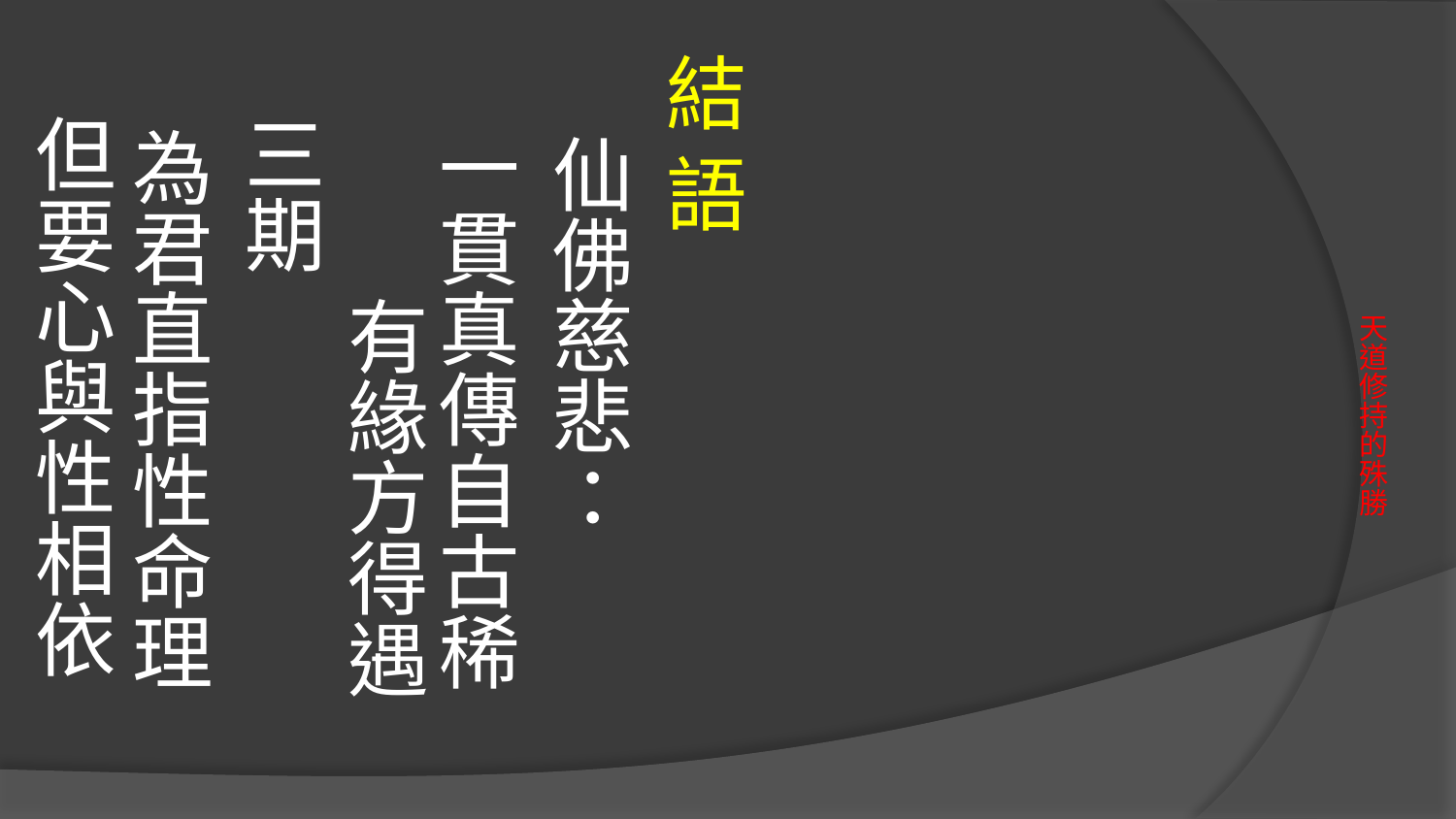

結 語
　仙佛慈悲：
   一貫真傳自古稀               有緣方得遇三期
   為君直指性命理　但要心與性相依
# 天道修持的殊勝